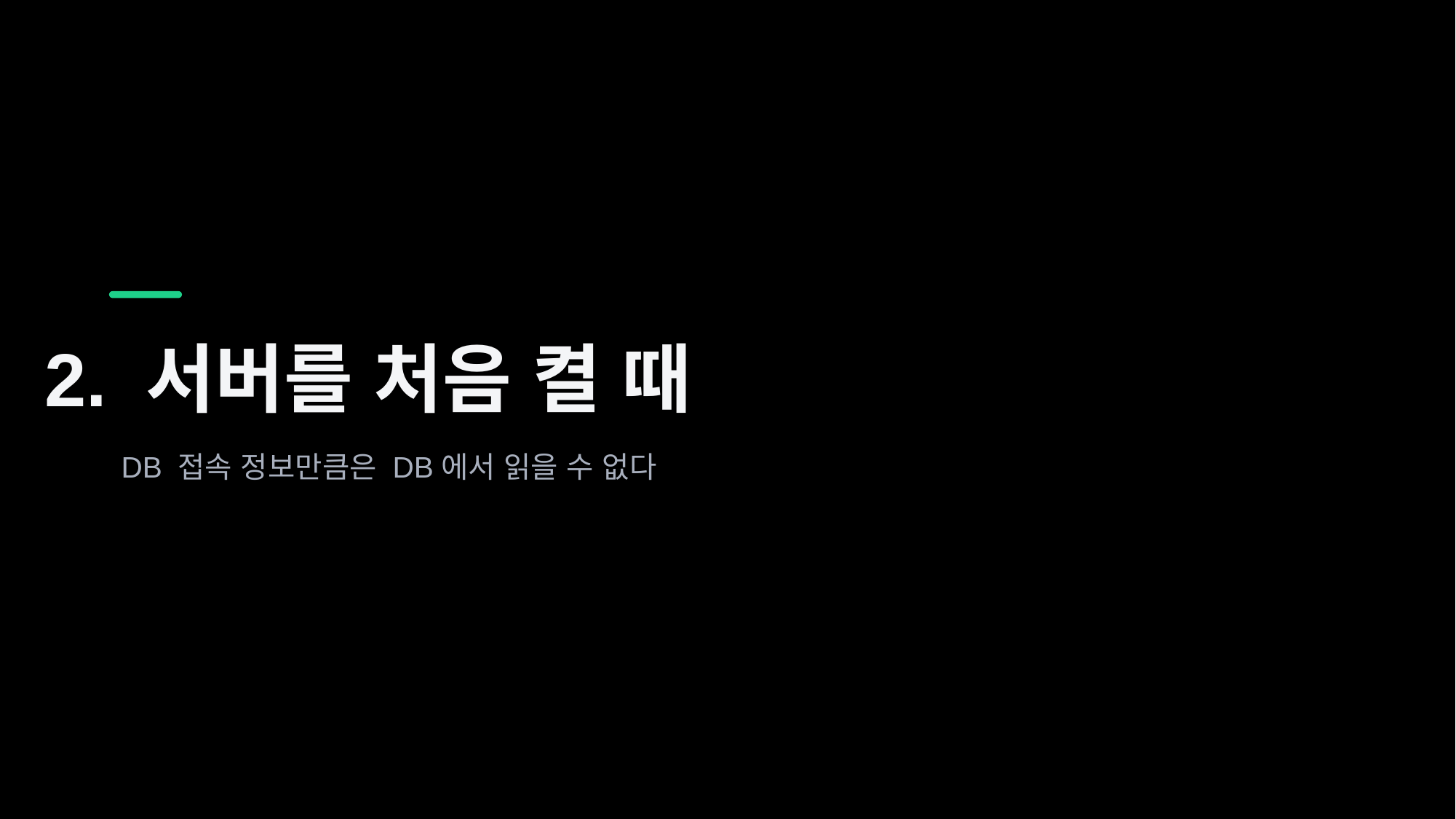

2. 서버를 처음 켤 때
DB 접속 정보만큼은 DB에서 읽을 수 없다